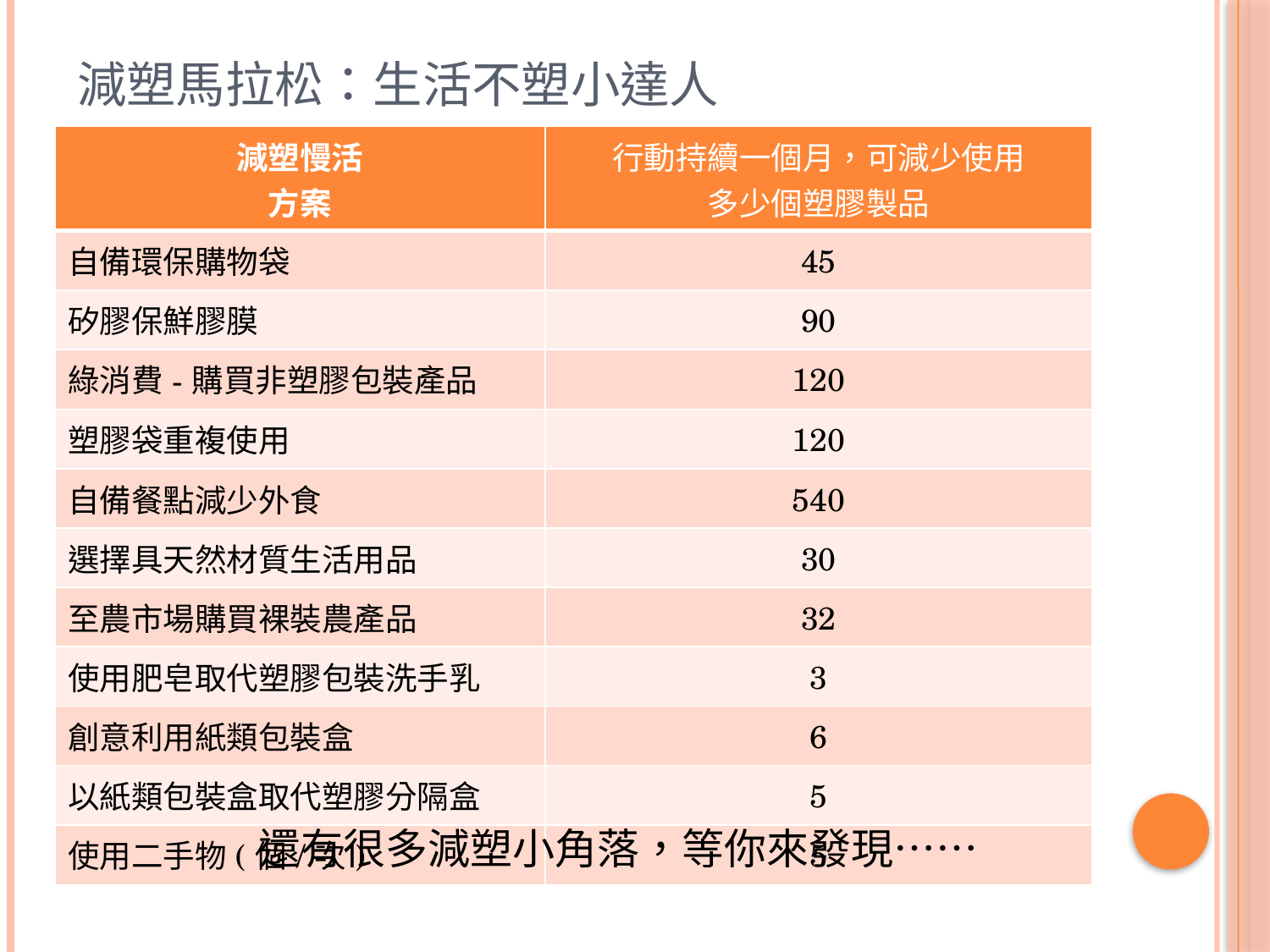

# 減塑馬拉松：生活不塑小達人
| 減塑慢活 方案 | 行動持續一個月，可減少使用 多少個塑膠製品 |
| --- | --- |
| 自備環保購物袋 | 45 |
| 矽膠保鮮膠膜 | 90 |
| 綠消費-購買非塑膠包裝產品 | 120 |
| 塑膠袋重複使用 | 120 |
| 自備餐點減少外食 | 540 |
| 選擇具天然材質生活用品 | 30 |
| 至農市場購買裸裝農產品 | 32 |
| 使用肥皂取代塑膠包裝洗手乳 | 3 |
| 創意利用紙類包裝盒 | 6 |
| 以紙類包裝盒取代塑膠分隔盒 | 5 |
| 使用二手物(個/次) | 5 |
還有很多減塑小角落，等你來發現……